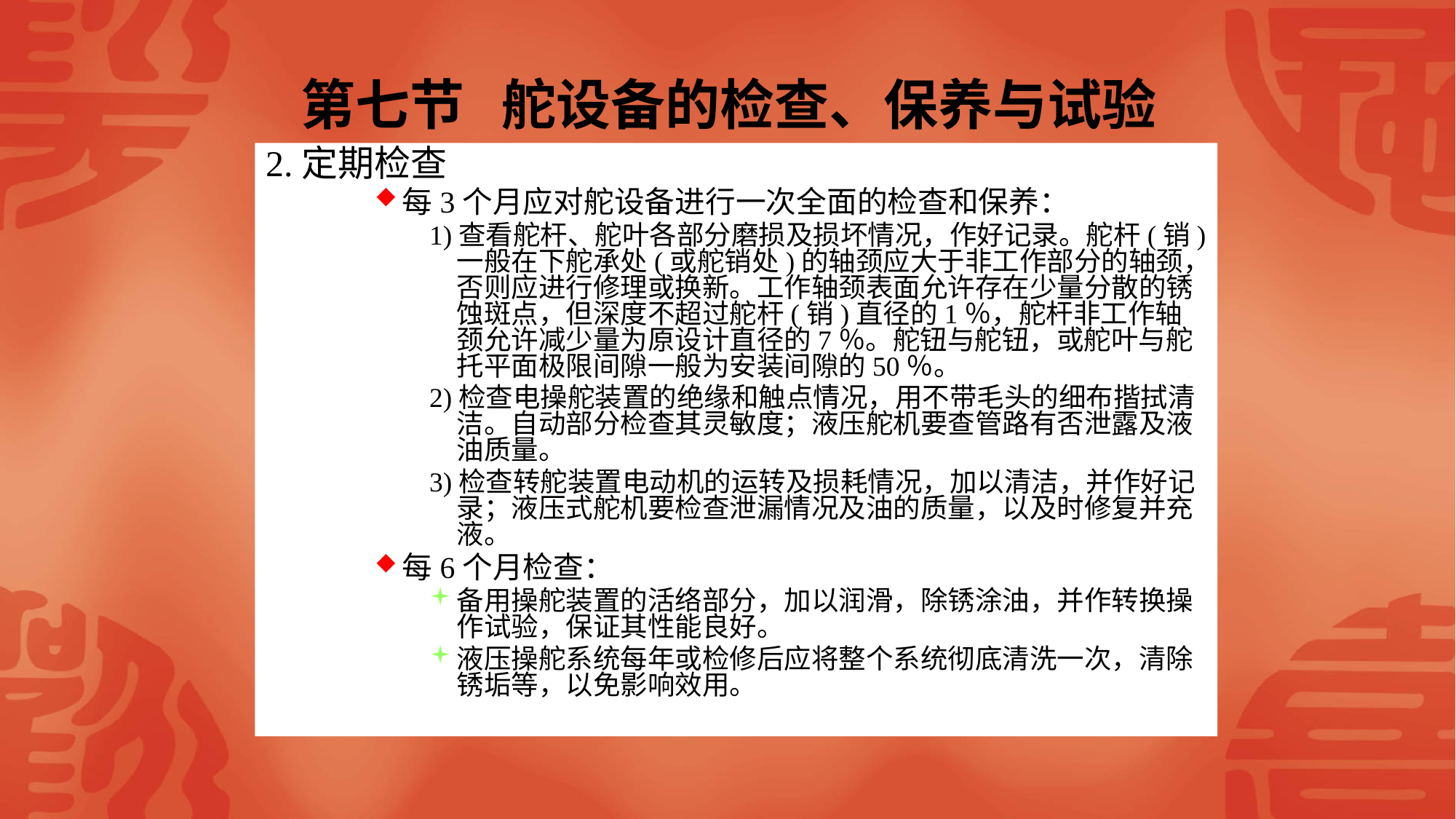

# 第七节   舵设备的检查、保养与试验
2.定期检查
每3个月应对舵设备进行一次全面的检查和保养：
1)查看舵杆、舵叶各部分磨损及损坏情况，作好记录。舵杆(销)一般在下舵承处(或舵销处)的轴颈应大于非工作部分的轴颈，否则应进行修理或换新。工作轴颈表面允许存在少量分散的锈蚀斑点，但深度不超过舵杆(销)直径的1％，舵杆非工作轴颈允许减少量为原设计直径的7％。舵钮与舵钮，或舵叶与舵托平面极限间隙一般为安装间隙的50％。
2)检查电操舵装置的绝缘和触点情况，用不带毛头的细布揩拭清洁。自动部分检查其灵敏度；液压舵机要查管路有否泄露及液油质量。
3)检查转舵装置电动机的运转及损耗情况，加以清洁，并作好记录；液压式舵机要检查泄漏情况及油的质量，以及时修复并充液。
每6个月检查：
备用操舵装置的活络部分，加以润滑，除锈涂油，并作转换操作试验，保证其性能良好。
液压操舵系统每年或检修后应将整个系统彻底清洗一次，清除锈垢等，以免影响效用。